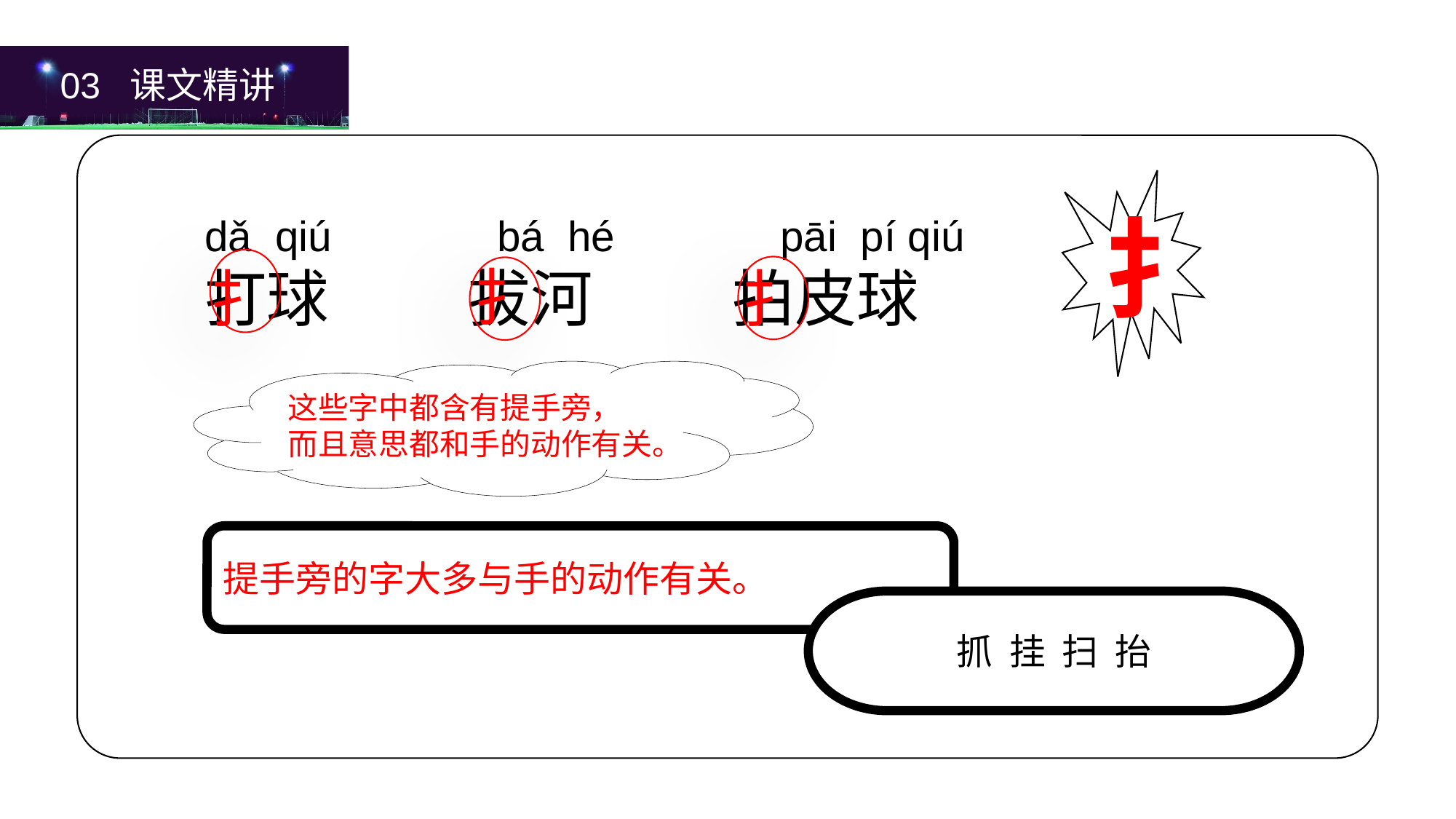

03  课文精讲

扌
dǎ  qiú              bá  hé              pāi  pí qiú
打球          拔河          拍皮球

扌
扌
扌

这些字中都含有提手旁，
而且意思都和手的动作有关。
提手旁的字大多与手的动作有关。
抓  挂  扫  抬